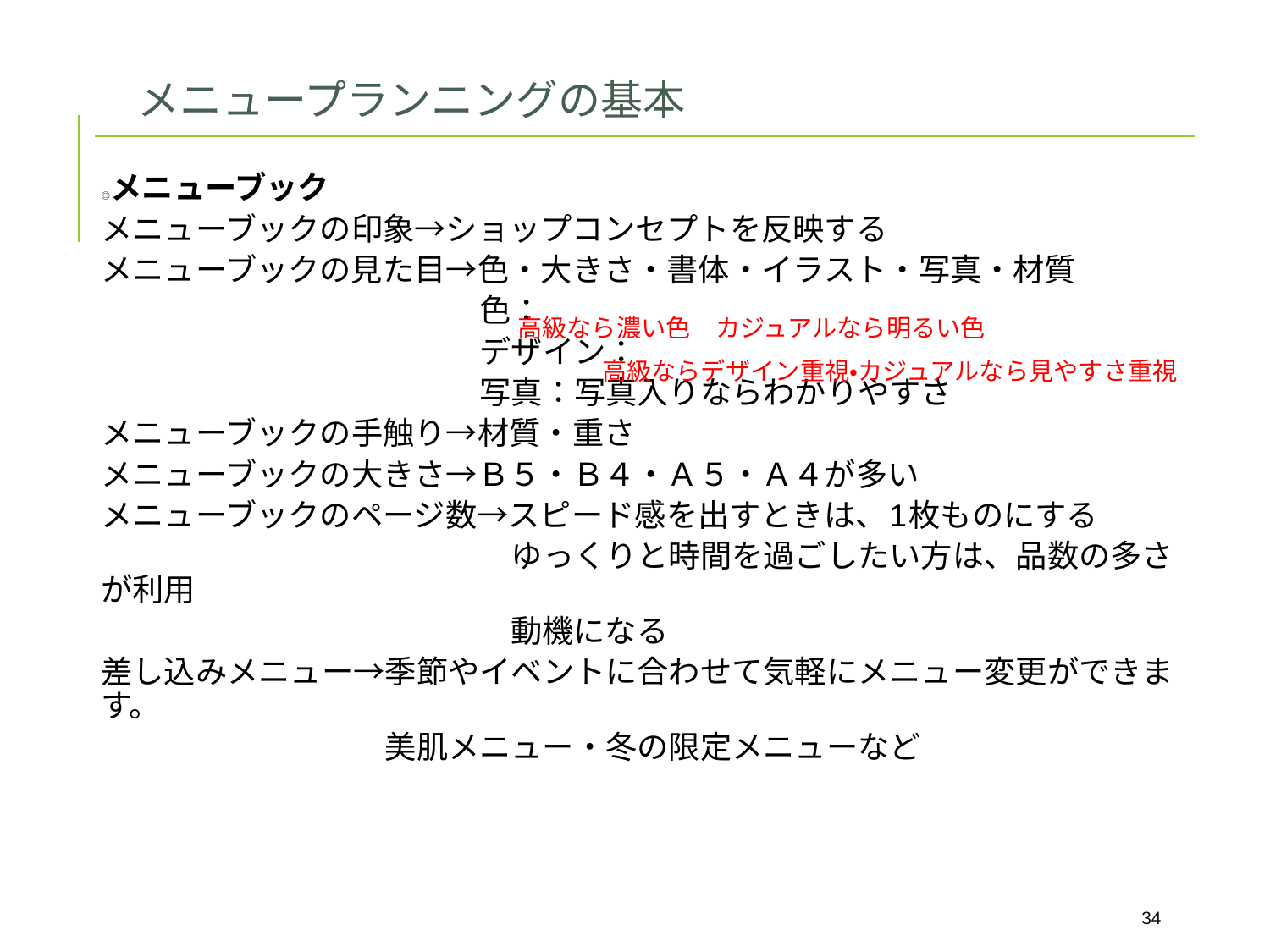

メニュープランニングの基本
◎メニューブック
メニューブックの印象→ショップコンセプトを反映する
メニューブックの見た目→色・大きさ・書体・イラスト・写真・材質
　　　　　　　　　　　　色：
　　　　　　　　　　　　デザイン：
　　　　　　　　　　　　写真：写真入りならわかりやすさ
メニューブックの手触り→材質・重さ
メニューブックの大きさ→Ｂ５・Ｂ４・Ａ５・Ａ４が多い
メニューブックのページ数→スピード感を出すときは、1枚ものにする
　　　　　　　　　　　　　ゆっくりと時間を過ごしたい方は、品数の多さが利用
　　　　　　　　　　　　　動機になる
差し込みメニュー→季節やイベントに合わせて気軽にメニュー変更ができます。
　　　　　　　　　美肌メニュー・冬の限定メニューなど

高級なら濃い色　カジュアルなら明るい色
高級ならデザイン重視・カジュアルなら見やすさ重視
34